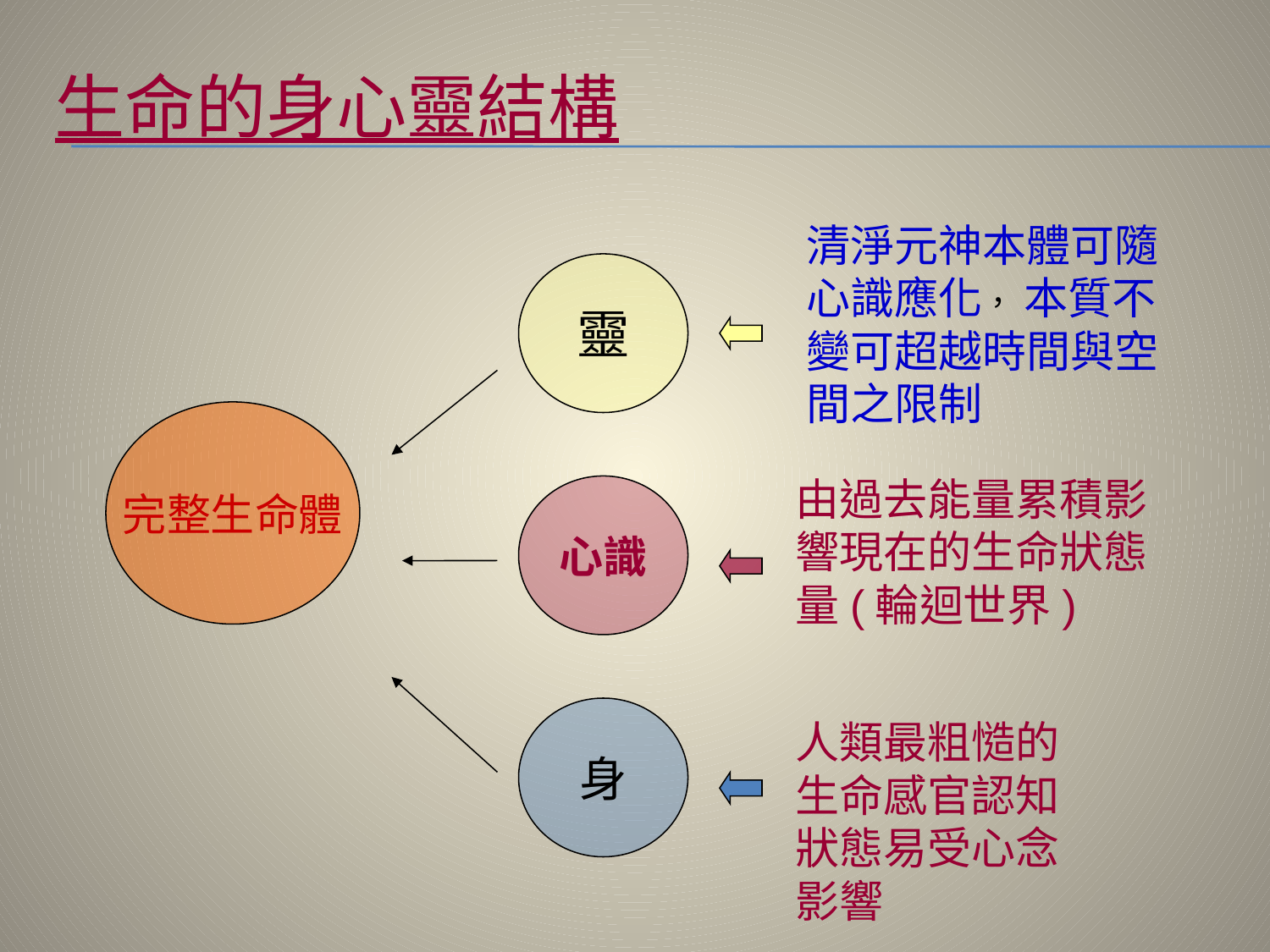

# 生命的身心靈結構
清淨元神本體可隨心識應化， 本質不變可超越時間與空間之限制
靈

完整生命體
由過去能量累積影響現在的生命狀態量(輪迴世界)
心識

身
人類最粗慥的生命感官認知狀態易受心念影響